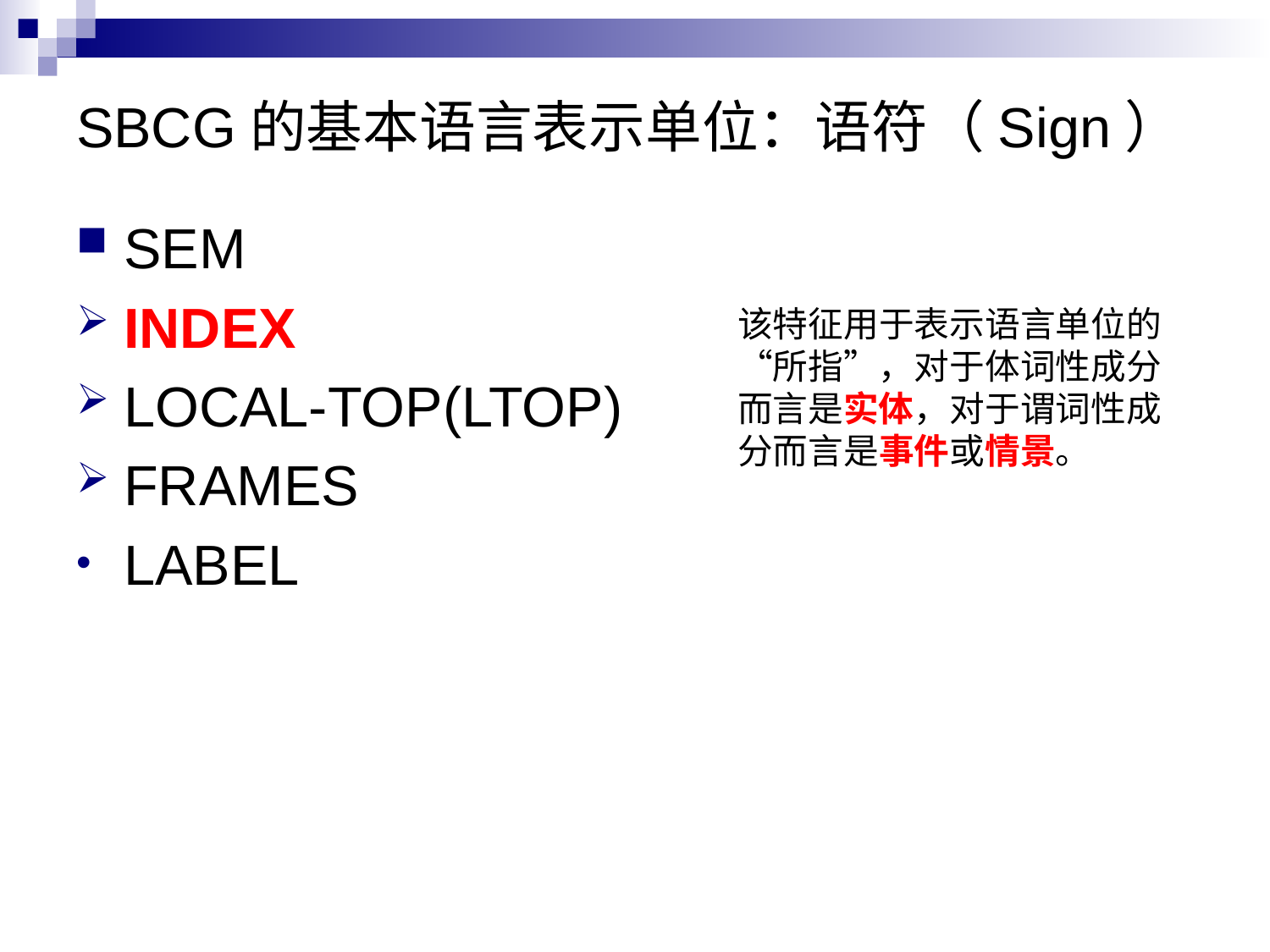

# SBCG的基本语言表示单位：语符（Sign）
SEM
INDEX
LOCAL-TOP(LTOP)
FRAMES
LABEL
该特征用于表示语言单位的“所指”，对于体词性成分而言是实体，对于谓词性成分而言是事件或情景。